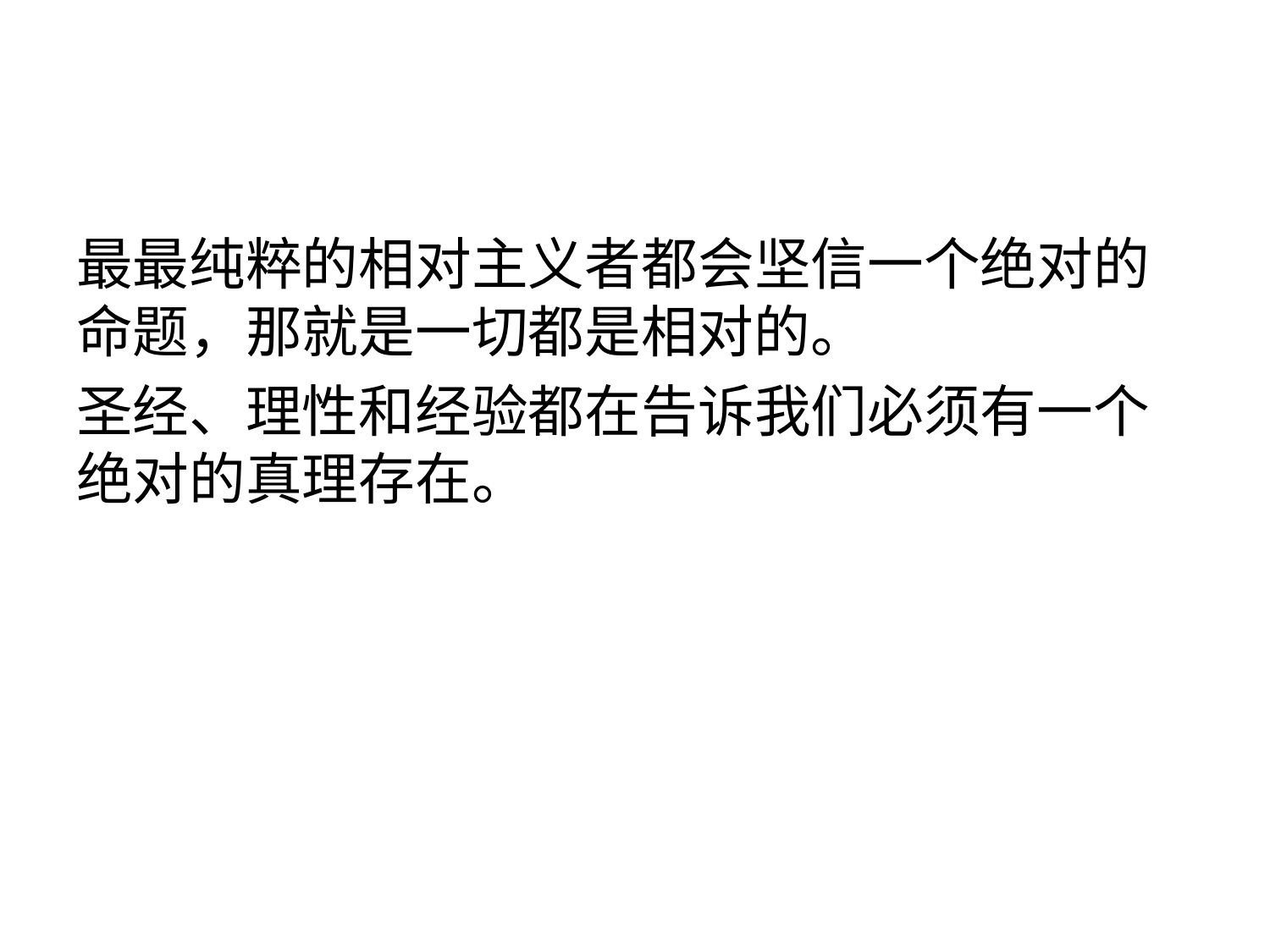

#
最最纯粹的相对主义者都会坚信一个绝对的命题，那就是一切都是相对的。
圣经、理性和经验都在告诉我们必须有一个绝对的真理存在。